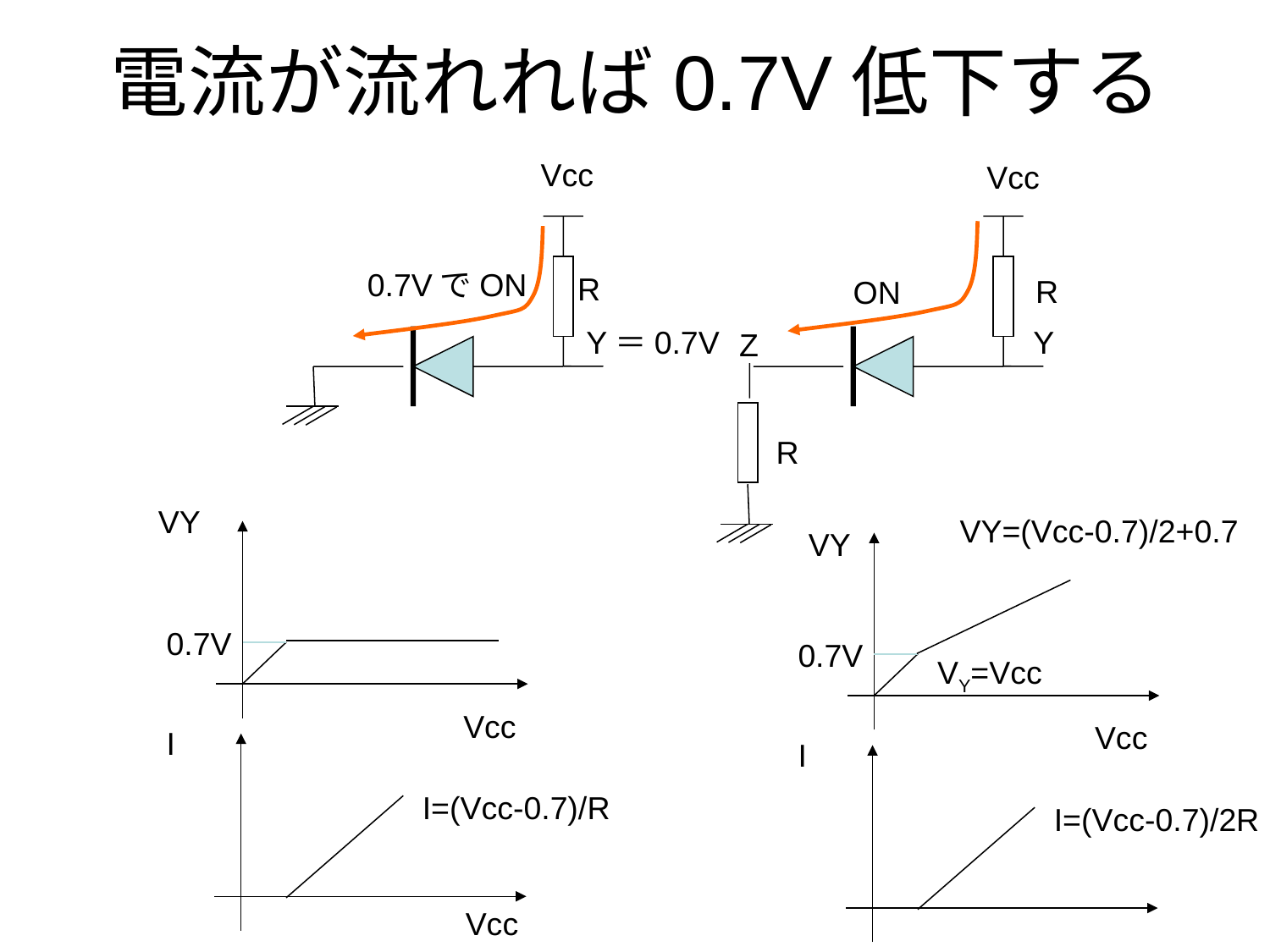

# 電流が流れれば0.7V低下する
Vcc
Vcc

0.7VでON

R
R
ON
Y＝0.7V
Y
Z

R
VY
VY=(Vcc-0.7)/2+0.7
VY
0.7V
0.7V
VY=Vcc
Vcc
Vcc
I
I
I=(Vcc-0.7)/R
I=(Vcc-0.7)/2R
Vcc